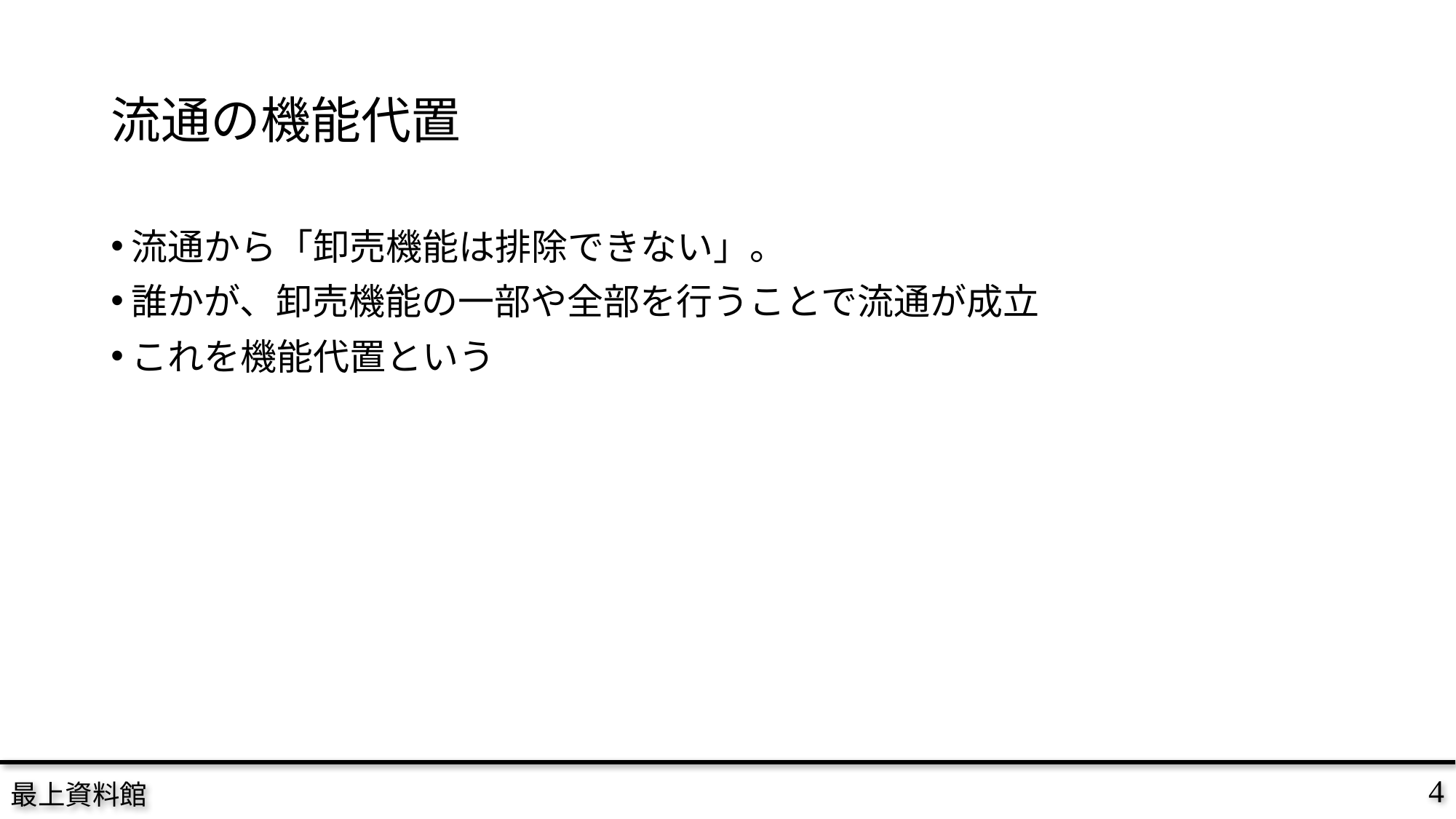

# 流通の機能代置
流通から「卸売機能は排除できない」。
誰かが、卸売機能の一部や全部を行うことで流通が成立
これを機能代置という